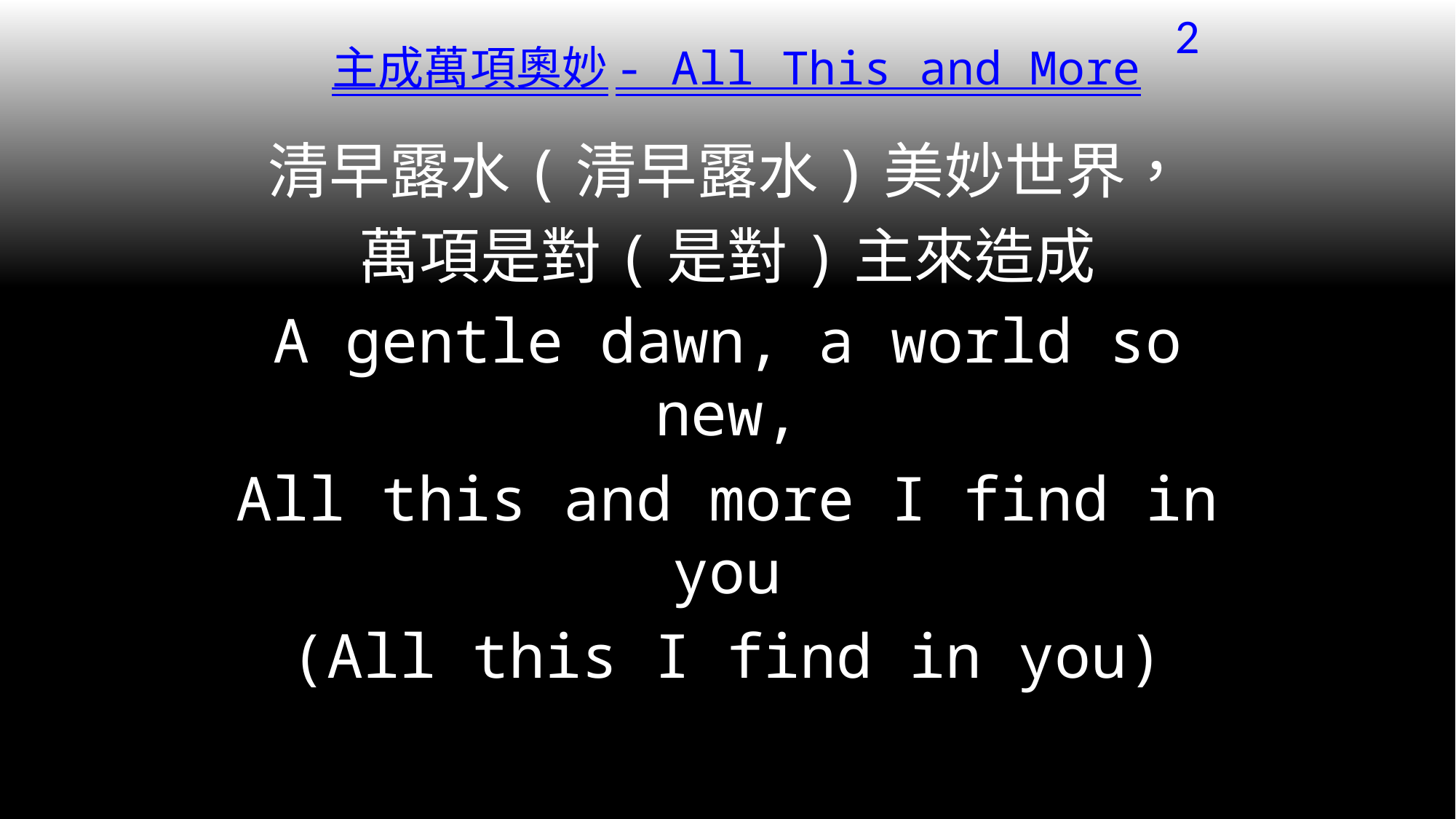

2
# 主成萬項奧妙- All This and More
清早露水(清早露水)美妙世界，
萬項是對(是對)主來造成
A gentle dawn, a world so new,
All this and more I find in you
(All this I find in you)